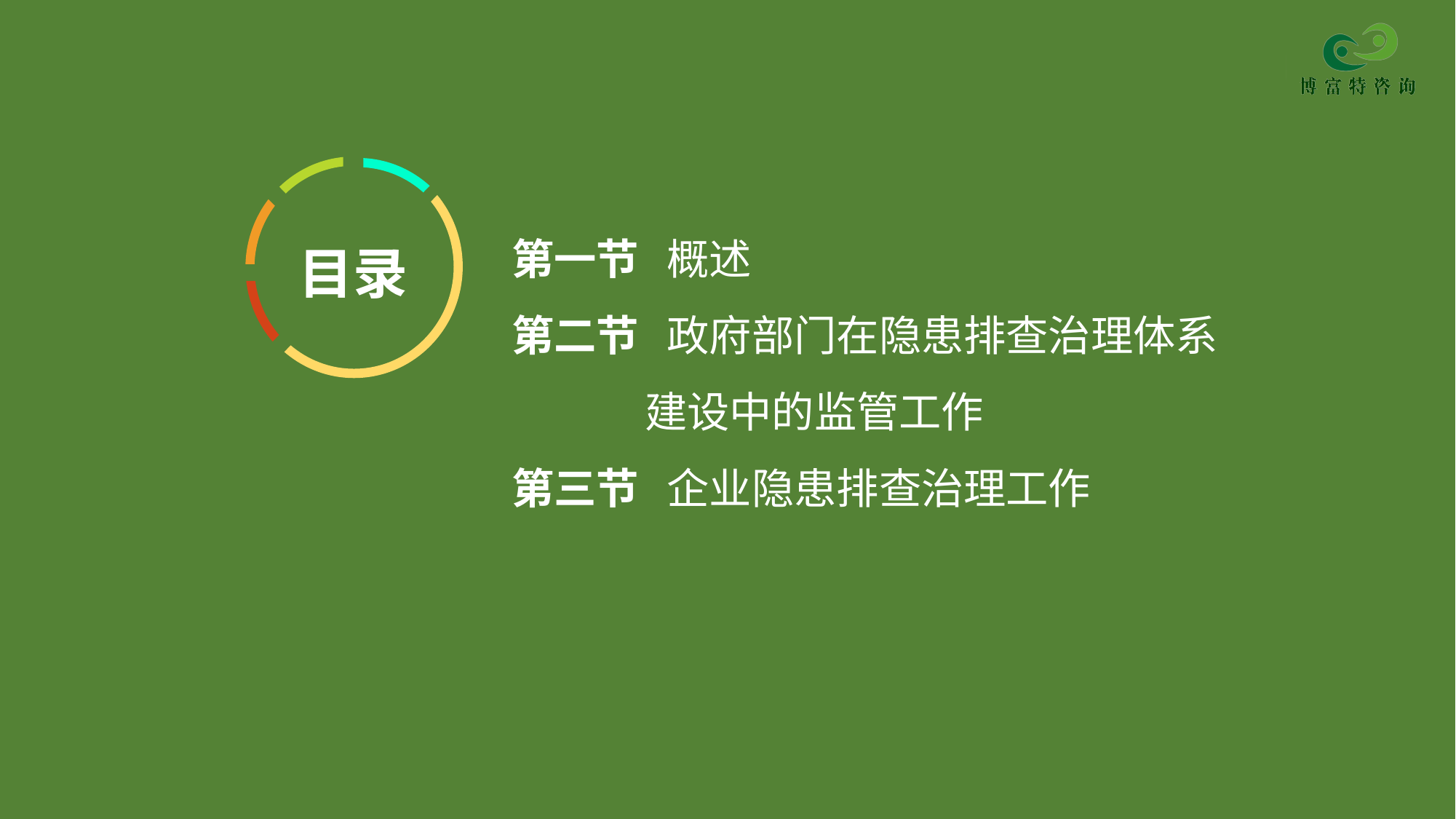

第一节   概述
第二节   政府部门在隐患排查治理体系
             建设中的监管工作
第三节   企业隐患排查治理工作

目录